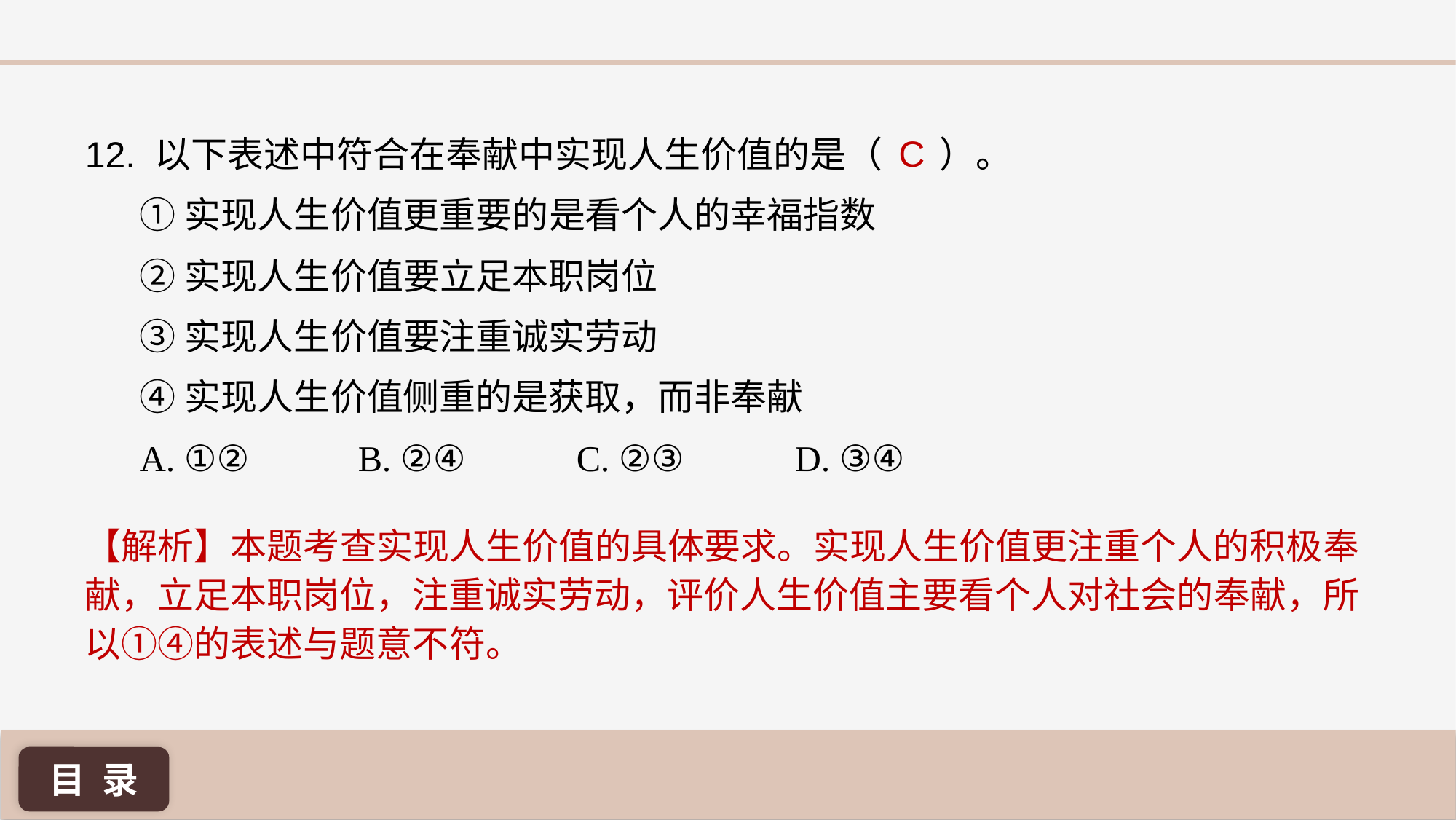

C
12. 以下表述中符合在奉献中实现人生价值的是（       ）。
①实现人生价值更重要的是看个人的幸福指数
②实现人生价值要立足本职岗位
③实现人生价值要注重诚实劳动
④实现人生价值侧重的是获取，而非奉献
A. ①② 	B. ②④ 	C. ②③ 	D. ③④
【解析】本题考查实现人生价值的具体要求。实现人生价值更注重个人的积极奉献，立足本职岗位，注重诚实劳动，评价人生价值主要看个人对社会的奉献，所以①④的表述与题意不符。